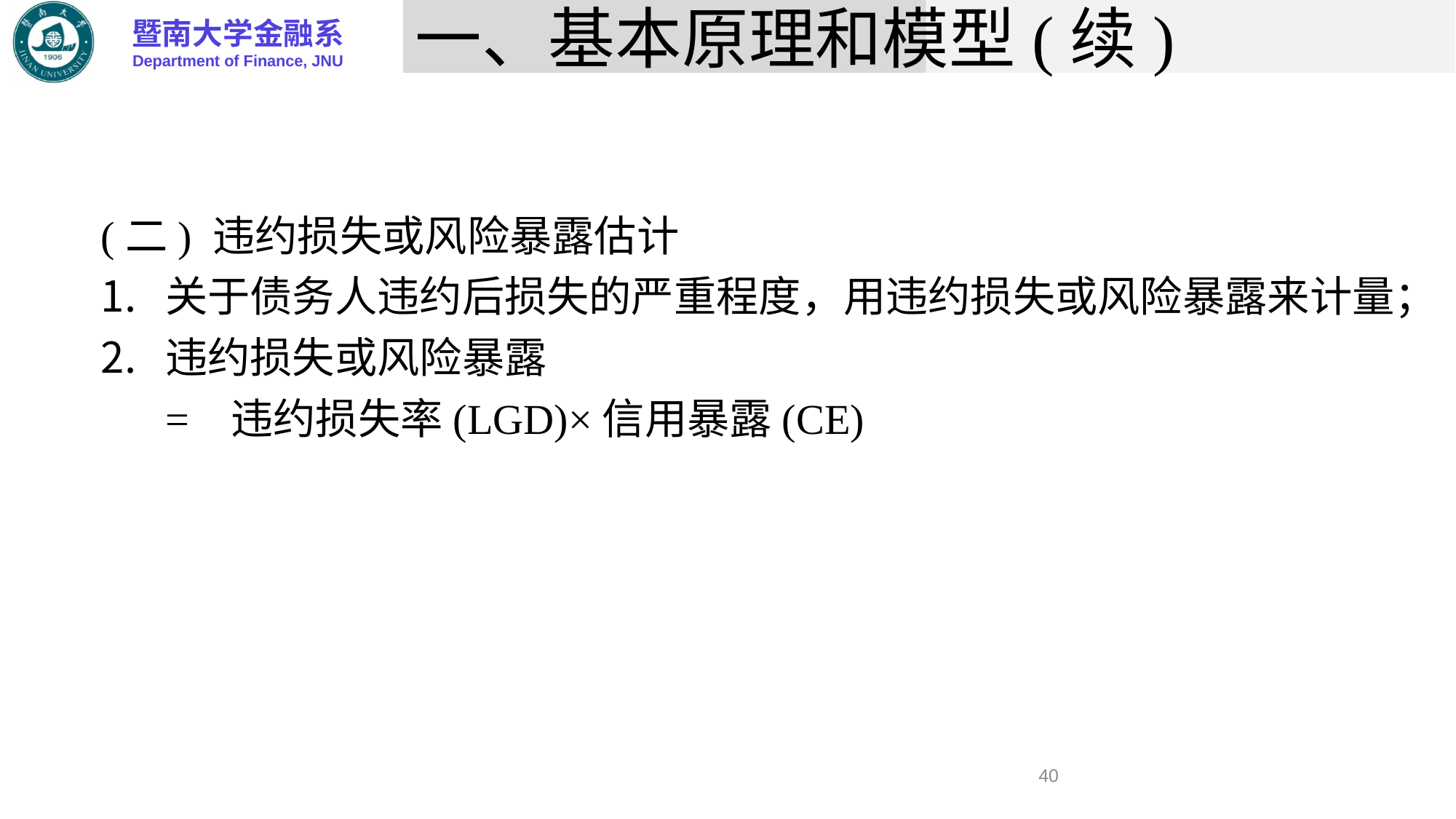

# 一、基本原理和模型(续)
(二) 违约损失或风险暴露估计
关于债务人违约后损失的严重程度，用违约损失或风险暴露来计量；
违约损失或风险暴露
	=   违约损失率(LGD)×信用暴露(CE)

40